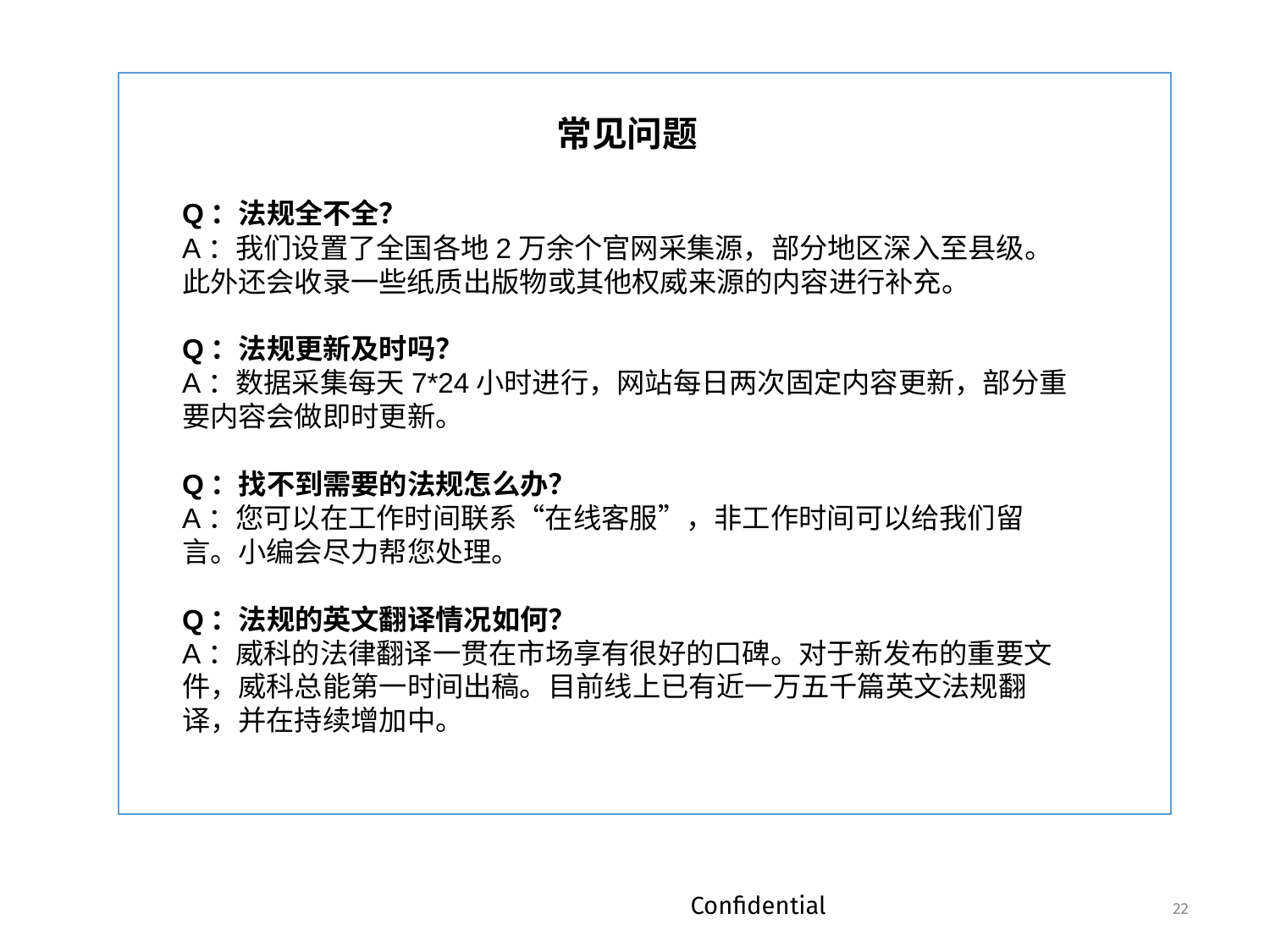

常见问题

Q：法规全不全？
A：我们设置了全国各地2万余个官网采集源，部分地区深入至县级。此外还会收录一些纸质出版物或其他权威来源的内容进行补充。

Q：法规更新及时吗？
A：数据采集每天7*24小时进行，网站每日两次固定内容更新，部分重要内容会做即时更新。

Q：找不到需要的法规怎么办？
A：您可以在工作时间联系“在线客服”，非工作时间可以给我们留言。小编会尽力帮您处理。

Q：法规的英文翻译情况如何？
A：威科的法律翻译一贯在市场享有很好的口碑。对于新发布的重要文件，威科总能第一时间出稿。目前线上已有近一万五千篇英文法规翻译，并在持续增加中。

22